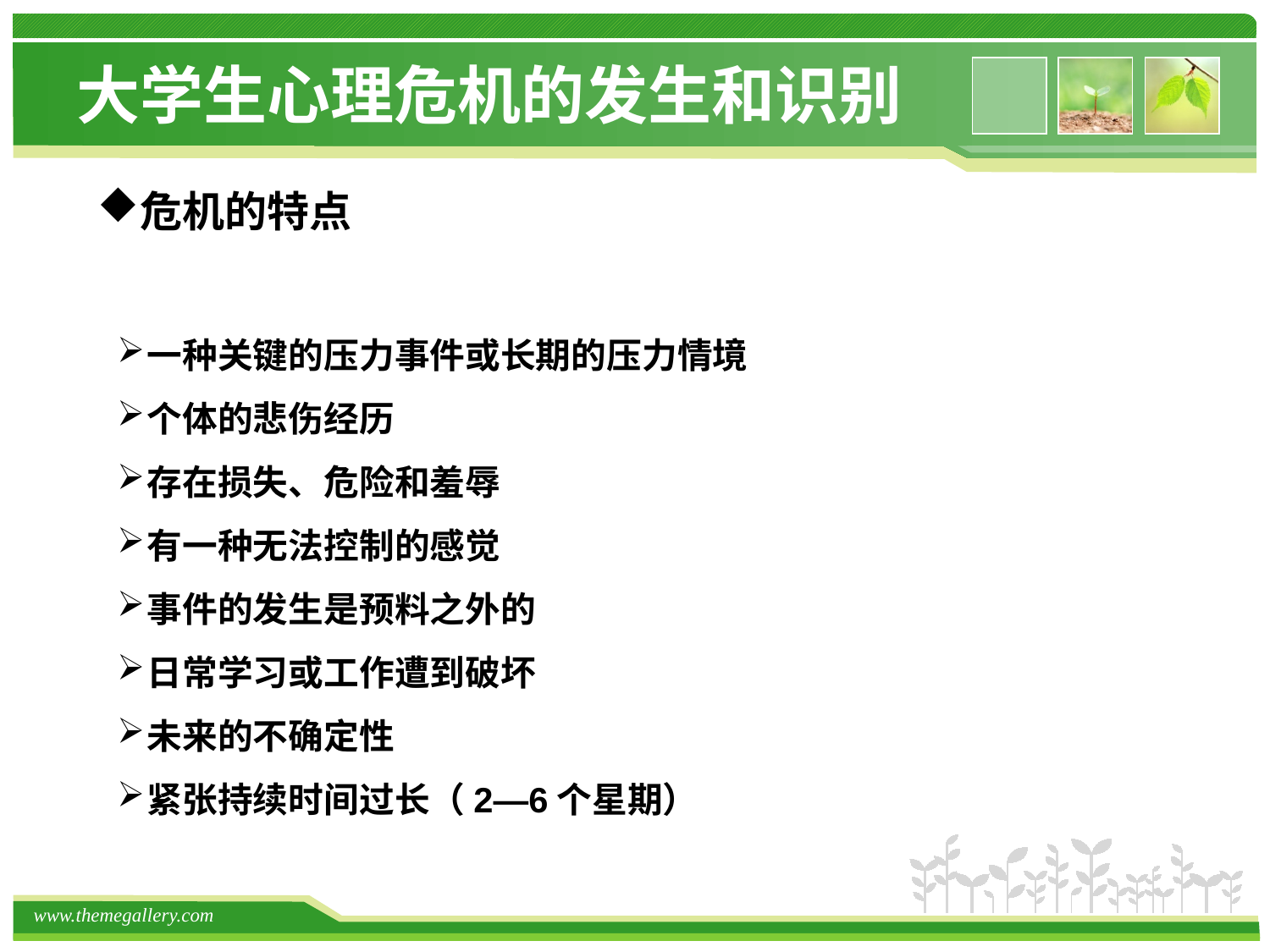

# 大学生心理危机的发生和识别
危机的特点

一种关键的压力事件或长期的压力情境
个体的悲伤经历
存在损失、危险和羞辱
有一种无法控制的感觉
事件的发生是预料之外的
日常学习或工作遭到破坏
未来的不确定性
紧张持续时间过长（2—6个星期）